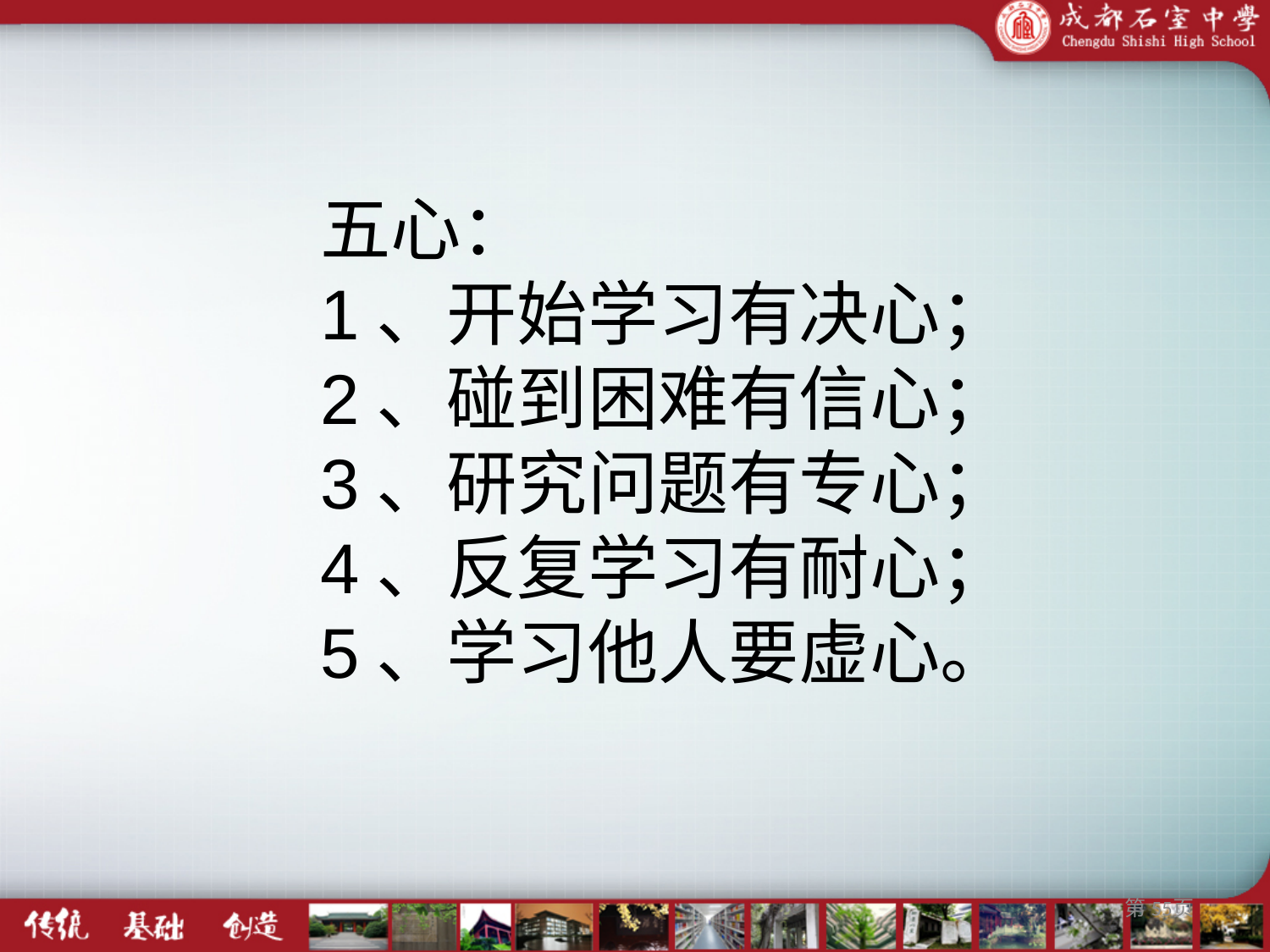

五心：
1、开始学习有决心；
2、碰到困难有信心；
3、研究问题有专心；
4、反复学习有耐心；
5、学习他人要虚心。
第55页